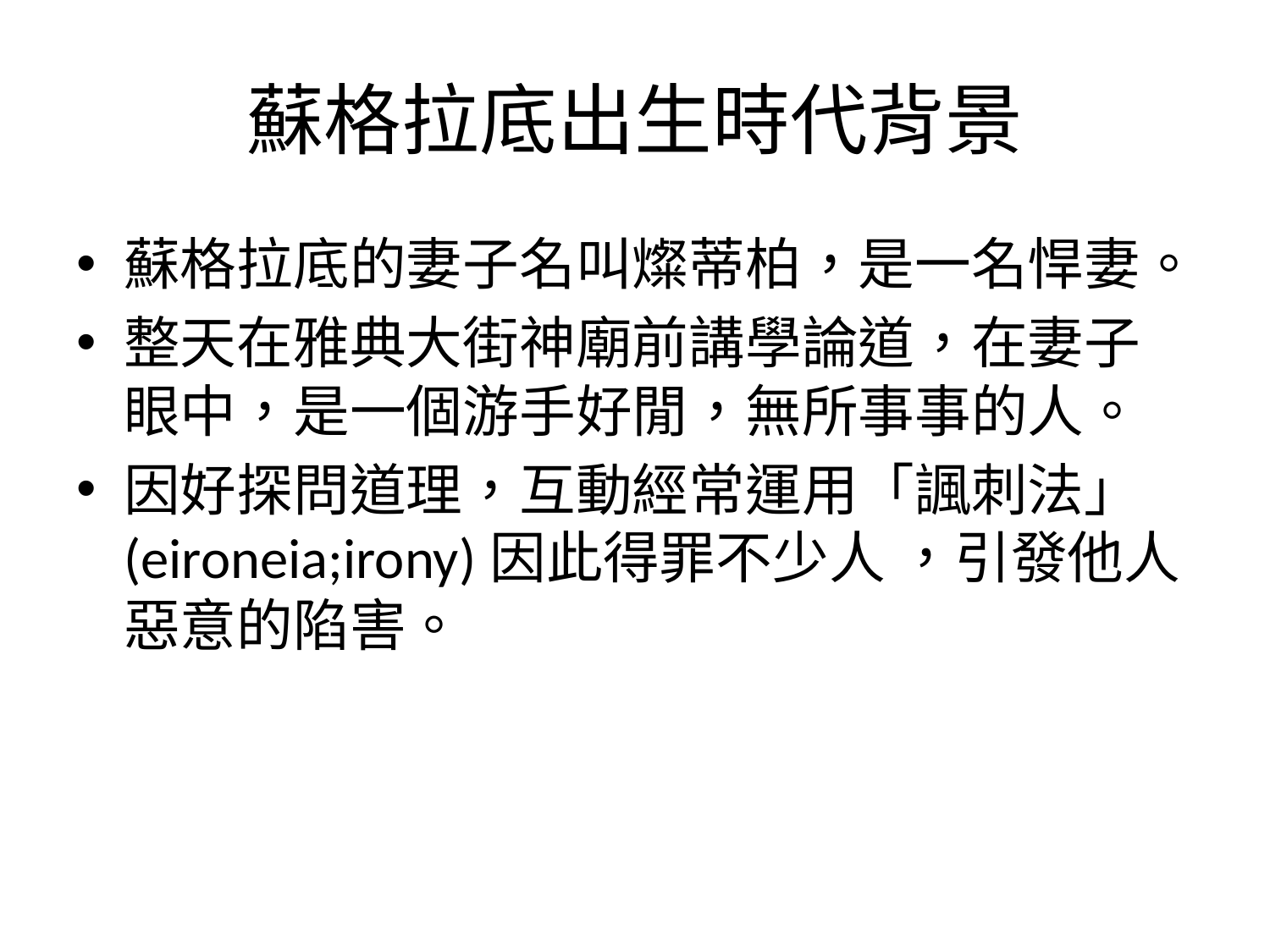

# 蘇格拉底出生時代背景
蘇格拉底的妻子名叫燦蒂柏，是一名悍妻。
整天在雅典大街神廟前講學論道，在妻子 眼中，是一個游手好閒，無所事事的人。
因好探問道理，互動經常運用「諷刺法」(eironeia;irony)因此得罪不少人 ，引發他人惡意的陷害。